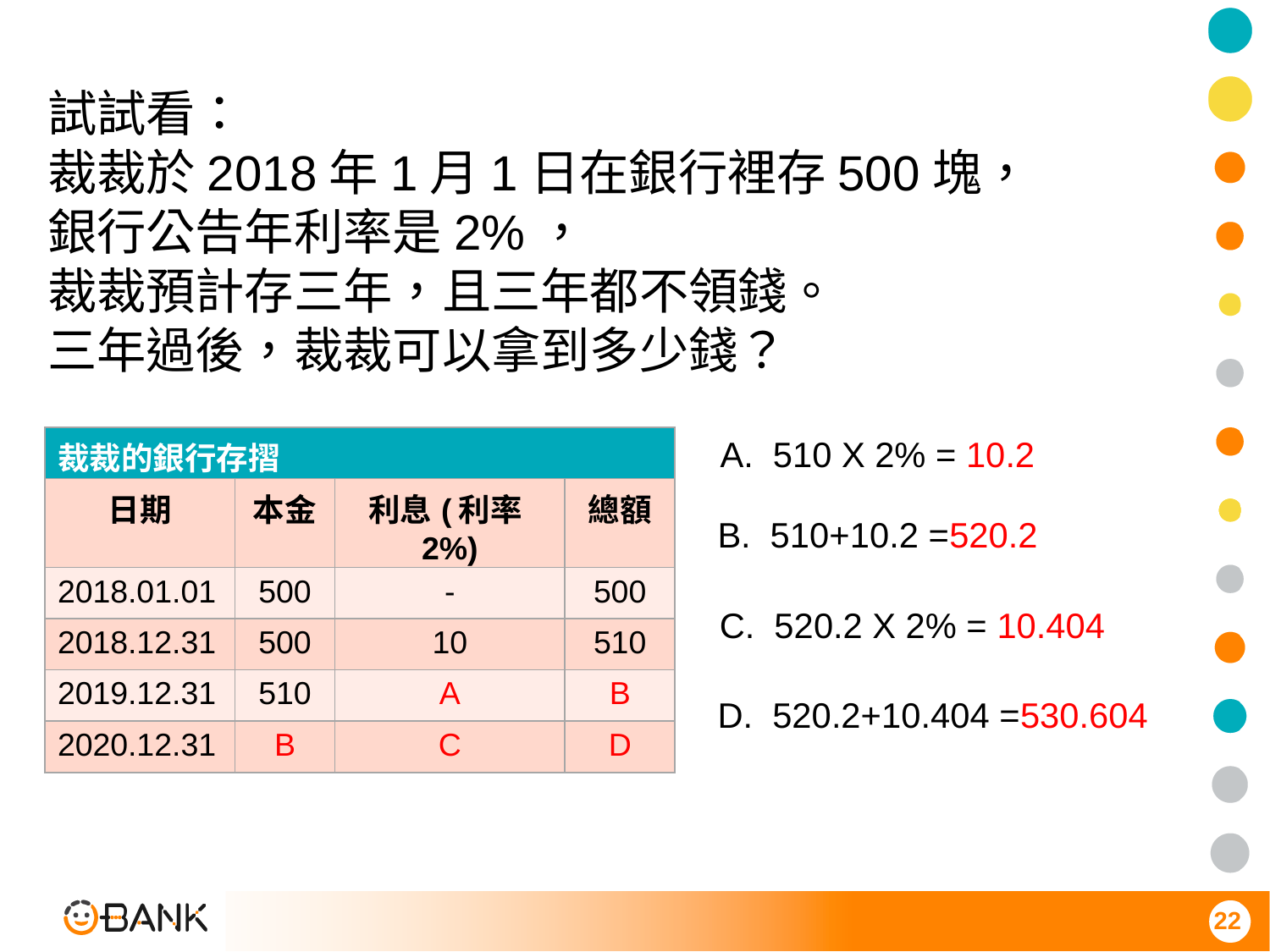

試試看：
裁裁於2018年1月1日在銀行裡存500塊，
銀行公告年利率是2%，
裁裁預計存三年，且三年都不領錢。
三年過後，裁裁可以拿到多少錢？
A.  510 X 2% = 10.2
| 裁裁的銀行存摺 |  |  |  |
| --- | --- | --- | --- |
| 日期 | 本金 | 利息(利率2%) | 總額 |
| 2018.01.01 | 500 | - | 500 |
| 2018.12.31 | 500 | 10 | 510 |
| 2019.12.31 | 510 | A | B |
| 2020.12.31 | B | C | D |
B.  510+10.2 =520.2
C.  520.2 X 2% = 10.404
D.  520.2+10.404 =530.604